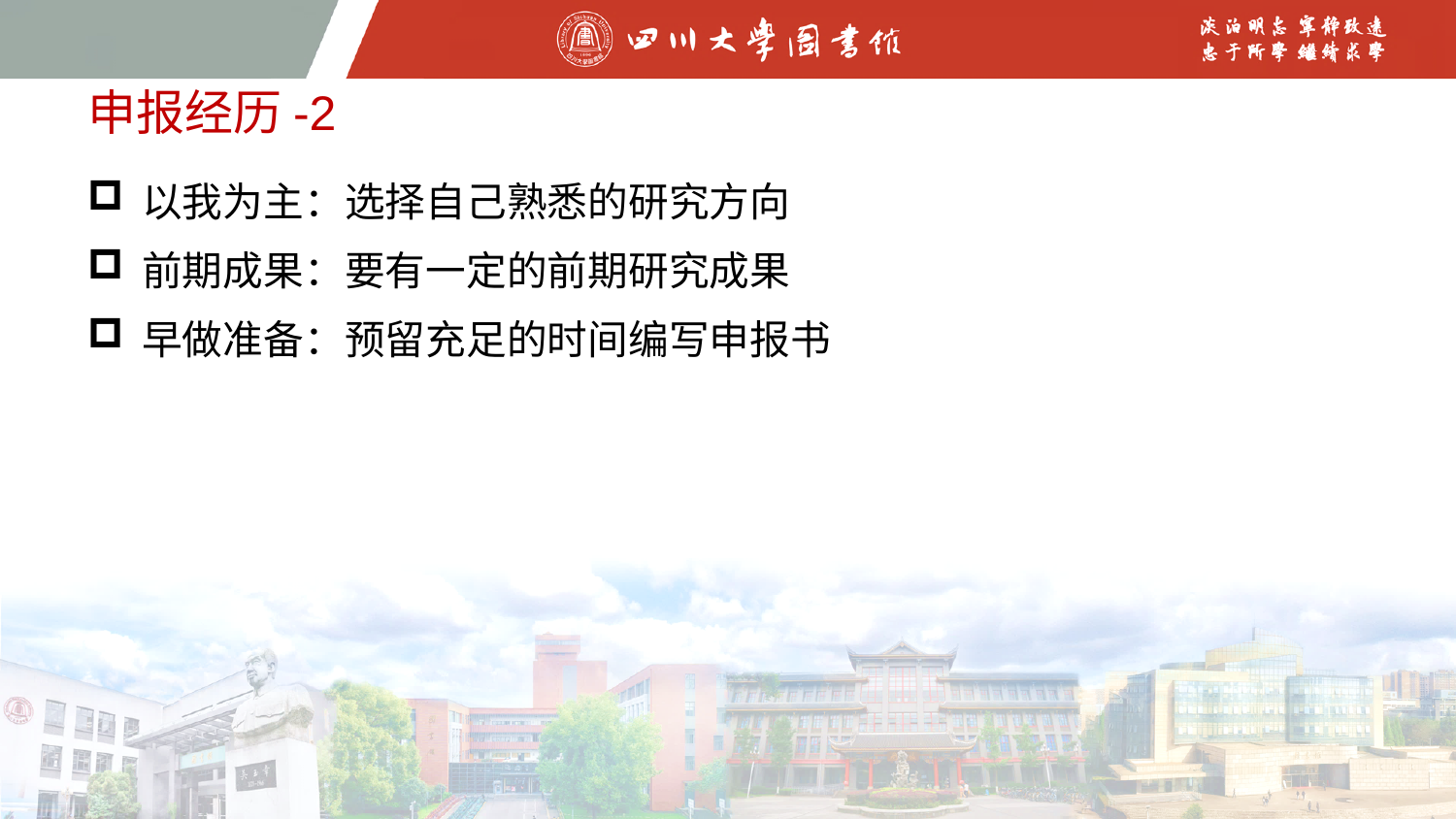

# 申报经历-2
以我为主：选择自己熟悉的研究方向
前期成果：要有一定的前期研究成果
早做准备：预留充足的时间编写申报书